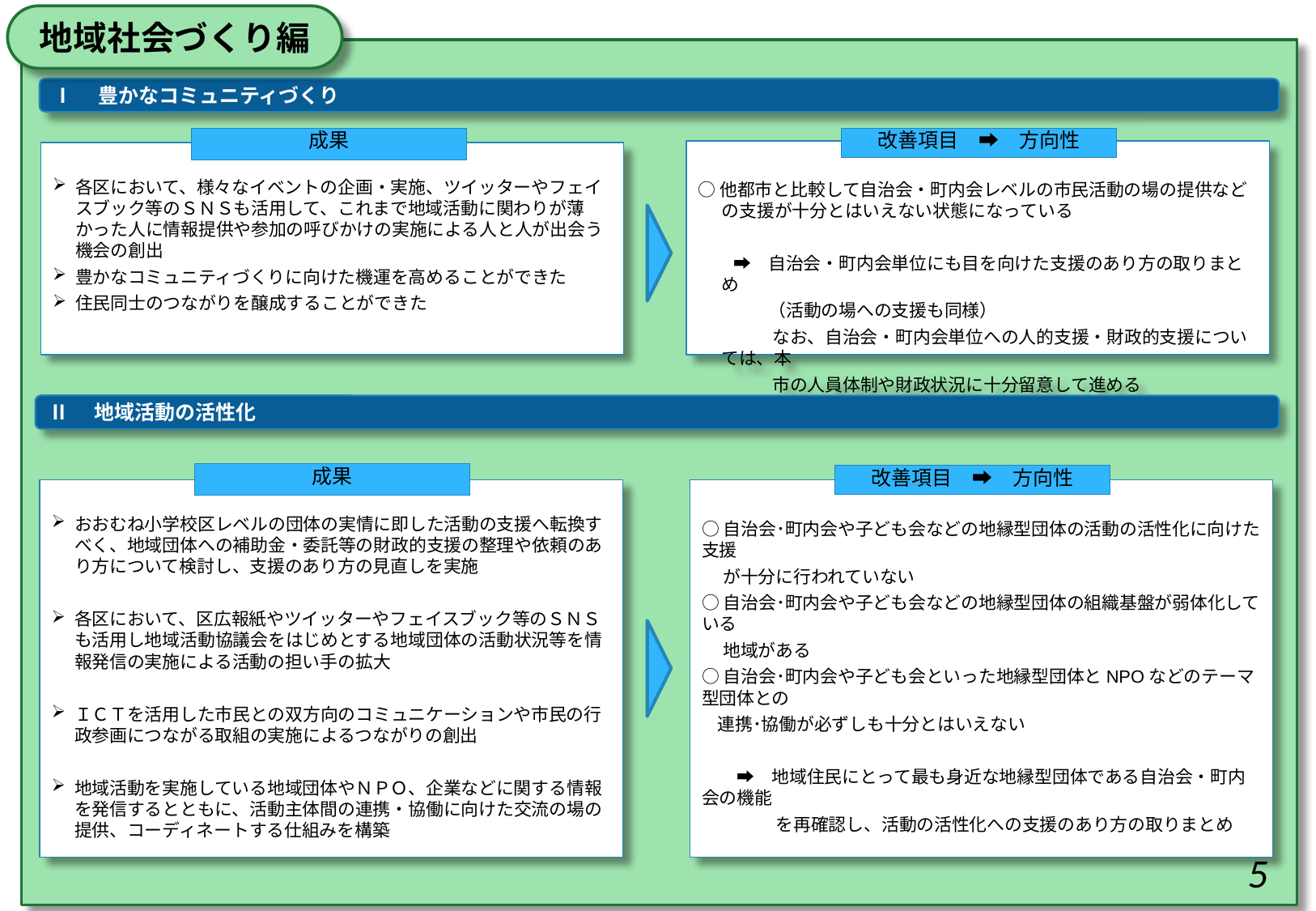

地域社会づくり編

Ⅰ　豊かなコミュニティづくり
成果
改善項目　➡　方向性

○他都市と比較して自治会・町内会レベルの市民活動の場の提供などの支援が十分とはいえない状態になっている

　　➡　自治会・町内会単位にも目を向けた支援のあり方の取りまとめ
　　　　（活動の場への支援も同様）
　　　　 なお、自治会・町内会単位への人的支援・財政的支援については、本
　　　　 市の人員体制や財政状況に十分留意して進める

各区において、様々なイベントの企画・実施、ツイッターやフェイスブック等のＳＮＳも活用して、これまで地域活動に関わりが薄かった人に情報提供や参加の呼びかけの実施による人と人が出会う機会の創出
豊かなコミュニティづくりに向けた機運を高めることができた
住民同士のつながりを醸成することができた

Ⅱ　地域活動の活性化
成果
改善項目　➡　方向性

おおむね小学校区レベルの団体の実情に即した活動の支援へ転換すべく、地域団体への補助金・委託等の財政的支援の整理や依頼のあり方について検討し、支援のあり方の見直しを実施

各区において、区広報紙やツイッターやフェイスブック等のＳＮＳも活用し地域活動協議会をはじめとする地域団体の活動状況等を情報発信の実施による活動の担い手の拡大

ＩＣＴを活用した市民との双方向のコミュニケーションや市民の行政参画につながる取組の実施によるつながりの創出

地域活動を実施している地域団体やＮＰＯ、企業などに関する情報を発信するとともに、活動主体間の連携・協働に向けた交流の場の提供、コーディネートする仕組みを構築

○自治会･町内会や子ども会などの地縁型団体の活動の活性化に向けた支援
　 が十分に行われていない
○自治会･町内会や子ども会などの地縁型団体の組織基盤が弱体化している
　 地域がある
○自治会･町内会や子ども会といった地縁型団体とNPOなどのテーマ型団体との
   連携･協働が必ずしも十分とはいえない

　　➡　地域住民にとって最も身近な地縁型団体である自治会・町内会の機能
　　　　 を再確認し、活動の活性化への支援のあり方の取りまとめ

5